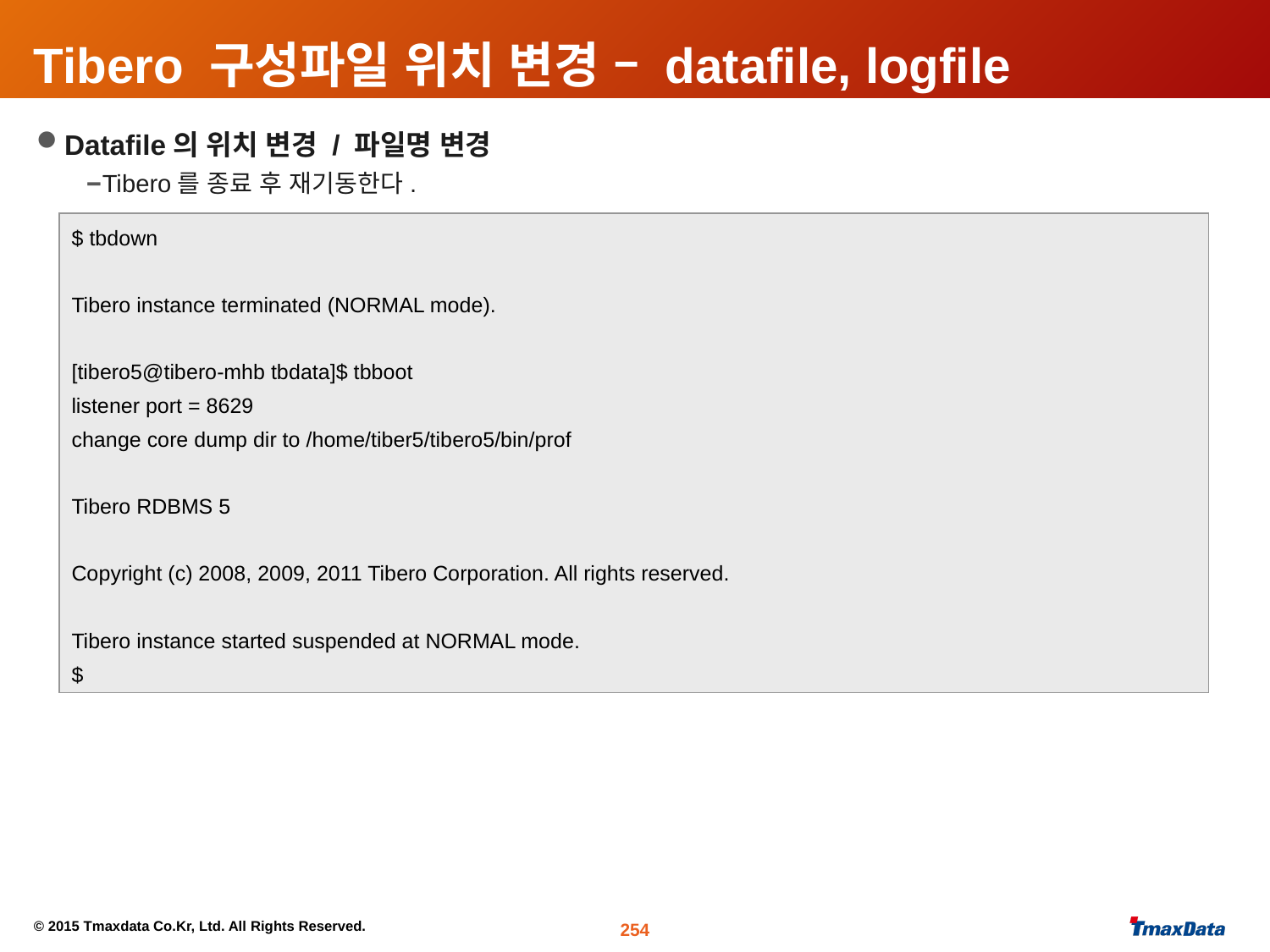

# Tibero 구성파일 위치 변경 – datafile, logfile
Datafile의 위치 변경 / 파일명 변경
Tibero를 종료 후 재기동한다.

$ tbdown

Tibero instance terminated (NORMAL mode).

[tibero5@tibero-mhb tbdata]$ tbboot
listener port = 8629
change core dump dir to /home/tiber5/tibero5/bin/prof

Tibero RDBMS 5

Copyright (c) 2008, 2009, 2011 Tibero Corporation. All rights reserved.

Tibero instance started suspended at NORMAL mode.
$